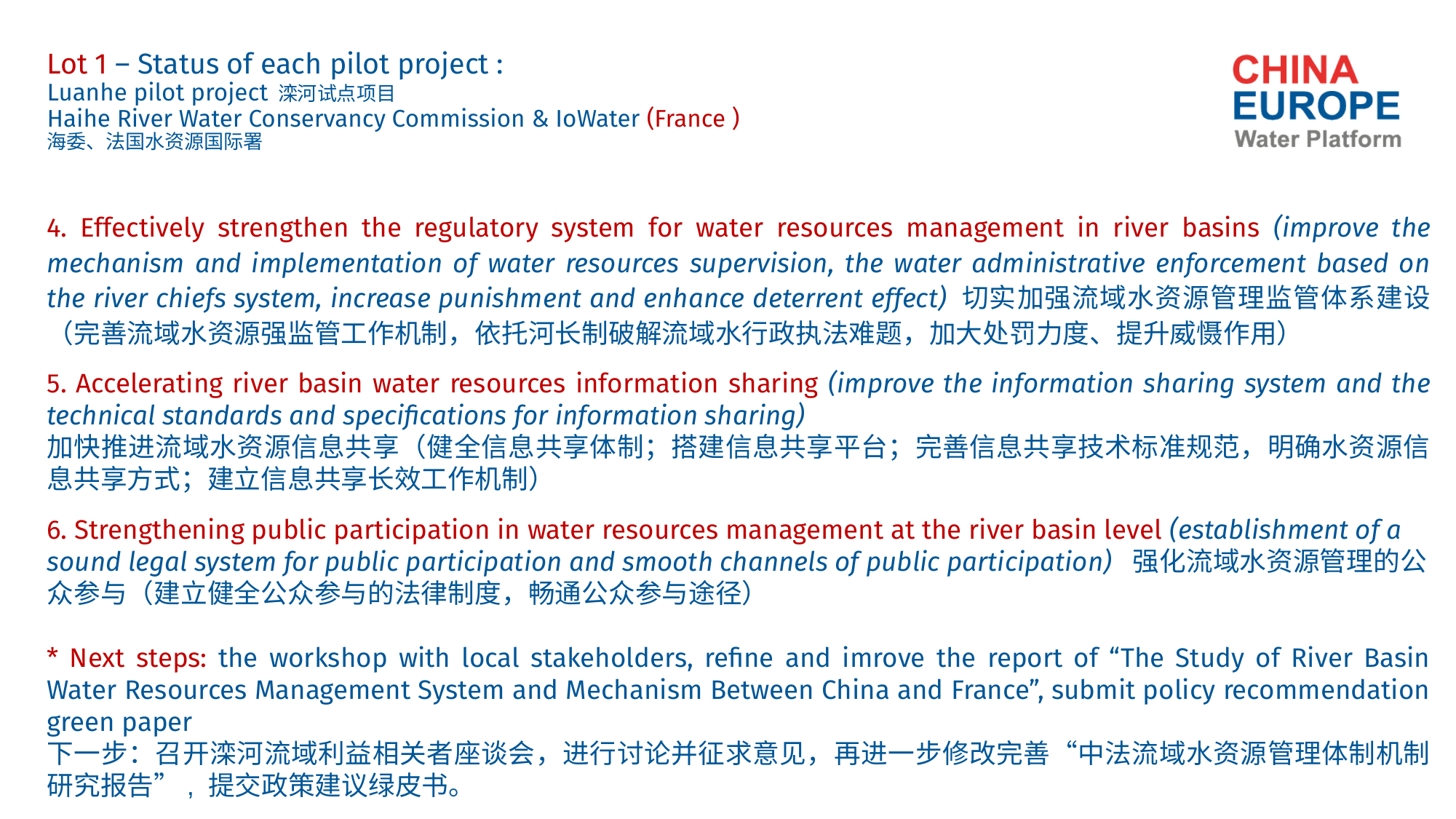

# Lot 1 – Status of each pilot project : Luanhe pilot project 滦河试点项目 Haihe River Water Conservancy Commission & IoWater (France ) 海委、法国水资源国际署
4. Effectively strengthen the regulatory system for water resources management in river basins (improve the mechanism and implementation of water resources supervision, the water administrative enforcement based on the river chiefs system, increase punishment and enhance deterrent effect) 切实加强流域水资源管理监管体系建设（完善流域水资源强监管工作机制，依托河长制破解流域水行政执法难题，加大处罚力度、提升威慑作用）
5. Accelerating river basin water resources information sharing (improve the information sharing system and the technical standards and specifications for information sharing)
加快推进流域水资源信息共享（健全信息共享体制；搭建信息共享平台；完善信息共享技术标准规范，明确水资源信息共享方式；建立信息共享长效工作机制）
6. Strengthening public participation in water resources management at the river basin level (establishment of a sound legal system for public participation and smooth channels of public participation)  强化流域水资源管理的公众参与（建立健全公众参与的法律制度，畅通公众参与途径）

* Next steps: the workshop with local stakeholders, refine and imrove the report of “The Study of River Basin Water Resources Management System and Mechanism Between China and France”, submit policy recommendation green paper
下一步：召开滦河流域利益相关者座谈会，进行讨论并征求意见，再进一步修改完善“中法流域水资源管理体制机制研究报告”, 提交政策建议绿皮书。